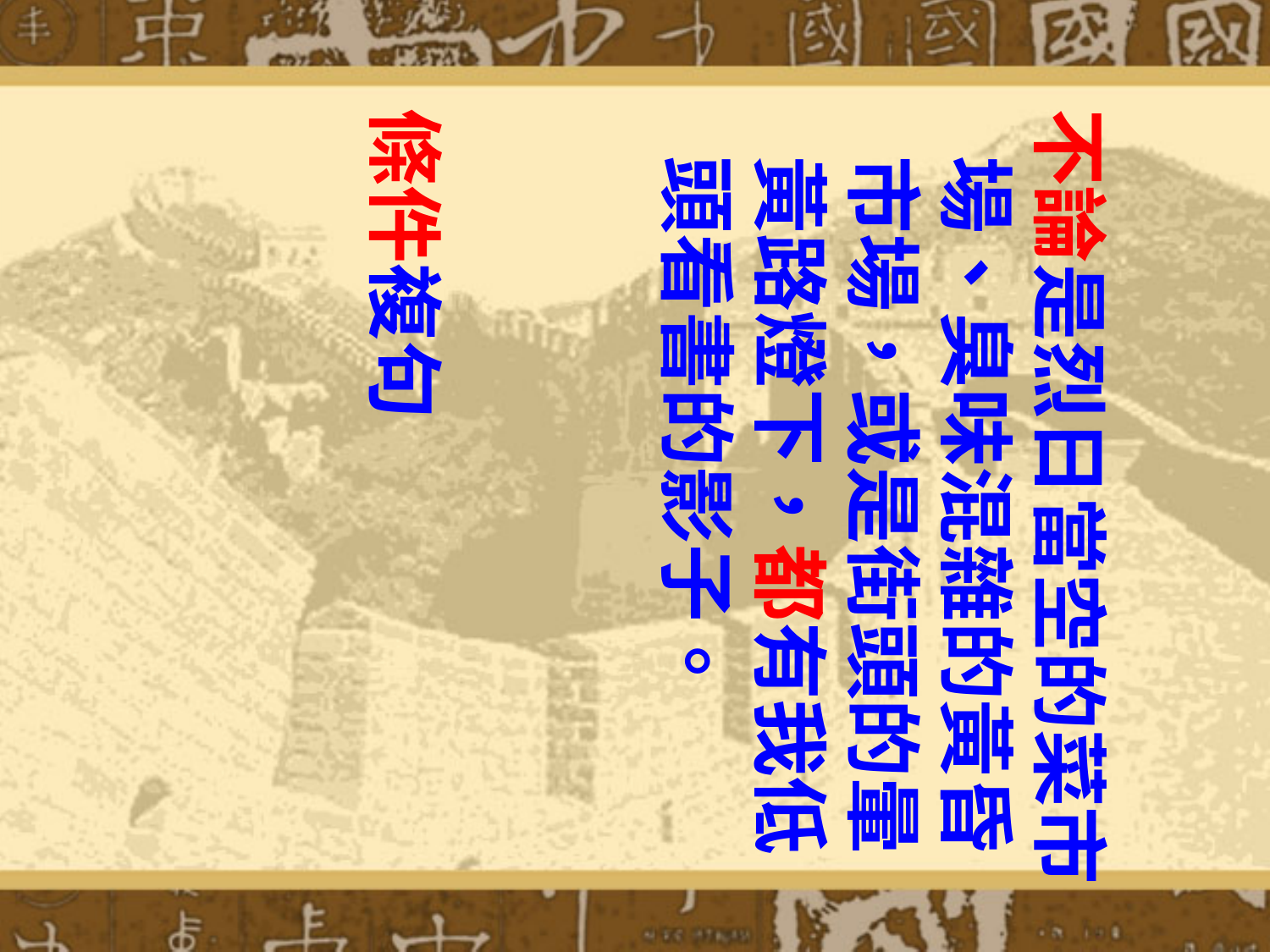

不論是烈日當空的菜市場、臭味混雜的黃昏市場，或是街頭的暈黃路燈下，都有我低頭看書的影子。
條件複句